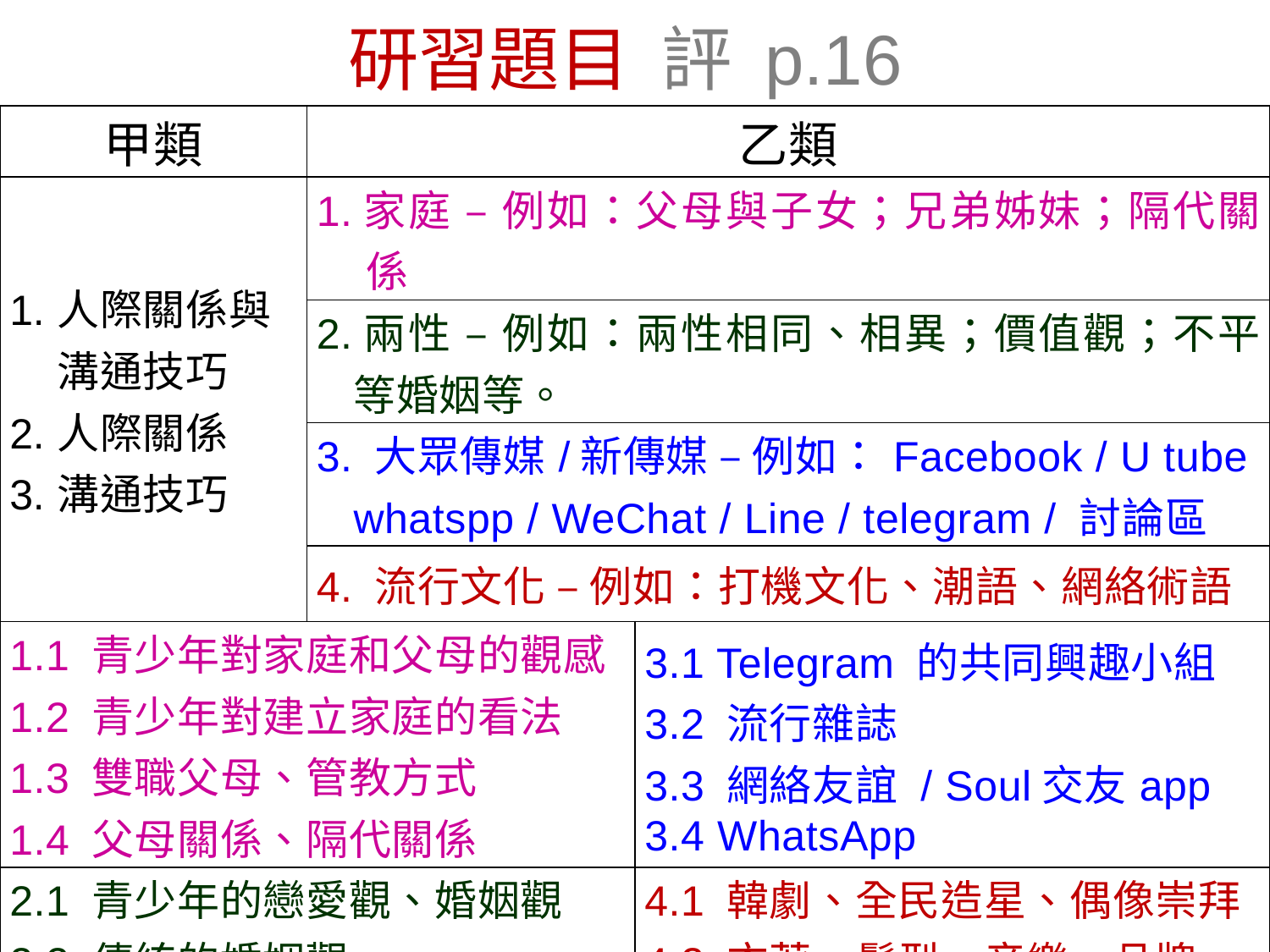

# 研習題目  評 p.16
| 甲類 | 乙類 |  |
| --- | --- | --- |
| 人際關係與 溝通技巧 人際關係 溝通技巧 | 1.家庭 – 例如：父母與子女；兄弟姊妹；隔代關係 |  |
|  | 2.兩性 – 例如：兩性相同、相異；價值觀；不平等婚姻等。 |  |
|  | 3. 大眾傳媒/新傳媒 – 例如：Facebook / U tube whatspp / WeChat / Line / telegram / 討論區 |  |
|  | 4. 流行文化 – 例如：打機文化、潮語、網絡術語 |  |
| 1.1 青少年對家庭和父母的觀感 1.2 青少年對建立家庭的看法 1.3 雙職父母、管教方式 1.4 父母關係、隔代關係 |  | 3.1 Telegram 的共同興趣小組 3.2 流行雜誌 3.3 網絡友誼 / Soul交友app 3.4 WhatsApp |
| 2.1 青少年的戀愛觀、婚姻觀 2.2 傳統的婚姻觀 2.3 兩性平等 2.4 家庭與社會崗位 |  | 4.1 韓劇、全民造星、偶像崇拜 4.2 衣著、髮型、音樂、品牌 4.3 人生觀、躺平、慢活主義 4.4 消費、月光族、 |